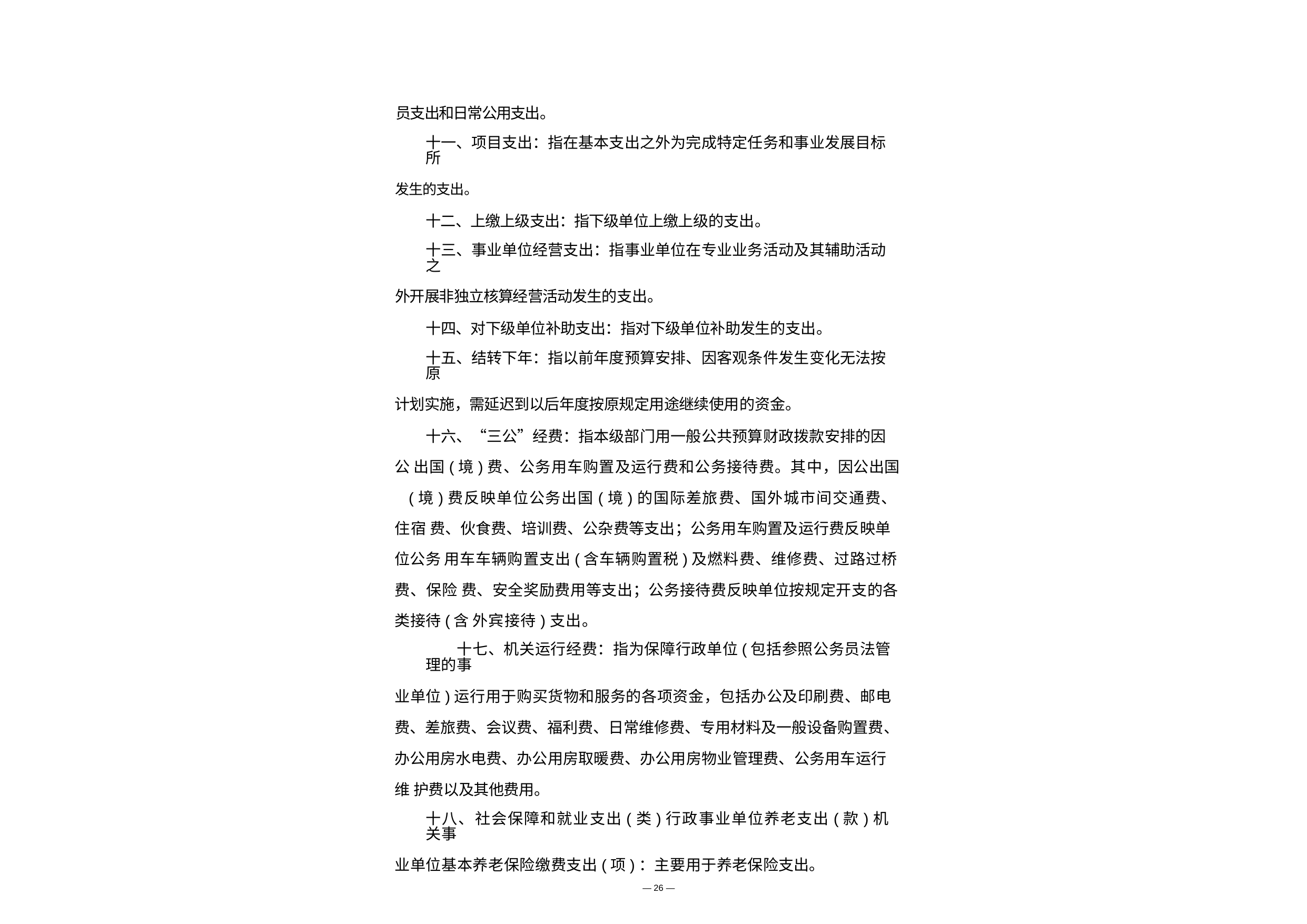

员支出和日常公用支出。
十一、项目支出：指在基本支出之外为完成特定任务和事业发展目标所
发生的支出。
十二、上缴上级支出：指下级单位上缴上级的支出。
十三、事业单位经营支出：指事业单位在专业业务活动及其辅助活动之
外开展非独立核算经营活动发生的支出。
十四、对下级单位补助支出：指对下级单位补助发生的支出。
十五、结转下年：指以前年度预算安排、因客观条件发生变化无法按原
计划实施，需延迟到以后年度按原规定用途继续使用的资金。
十六、“三公”经费：指本级部门用一般公共预算财政拨款安排的因公 出国(境)费、公务用车购置及运行费和公务接待费。其中，因公出国    (境)费反映单位公务出国(境)的国际差旅费、国外城市间交通费、住宿 费、伙食费、培训费、公杂费等支出；公务用车购置及运行费反映单位公务 用车车辆购置支出(含车辆购置税)及燃料费、维修费、过路过桥费、保险 费、安全奖励费用等支出；公务接待费反映单位按规定开支的各类接待(含 外宾接待)支出。
十七、机关运行经费：指为保障行政单位(包括参照公务员法管理的事
业单位)运行用于购买货物和服务的各项资金，包括办公及印刷费、邮电  费、差旅费、会议费、福利费、日常维修费、专用材料及一般设备购置费、 办公用房水电费、办公用房取暖费、办公用房物业管理费、公务用车运行维 护费以及其他费用。
十八、社会保障和就业支出(类)行政事业单位养老支出(款)机关事
业单位基本养老保险缴费支出(项)：主要用于养老保险支出。

— 26 —